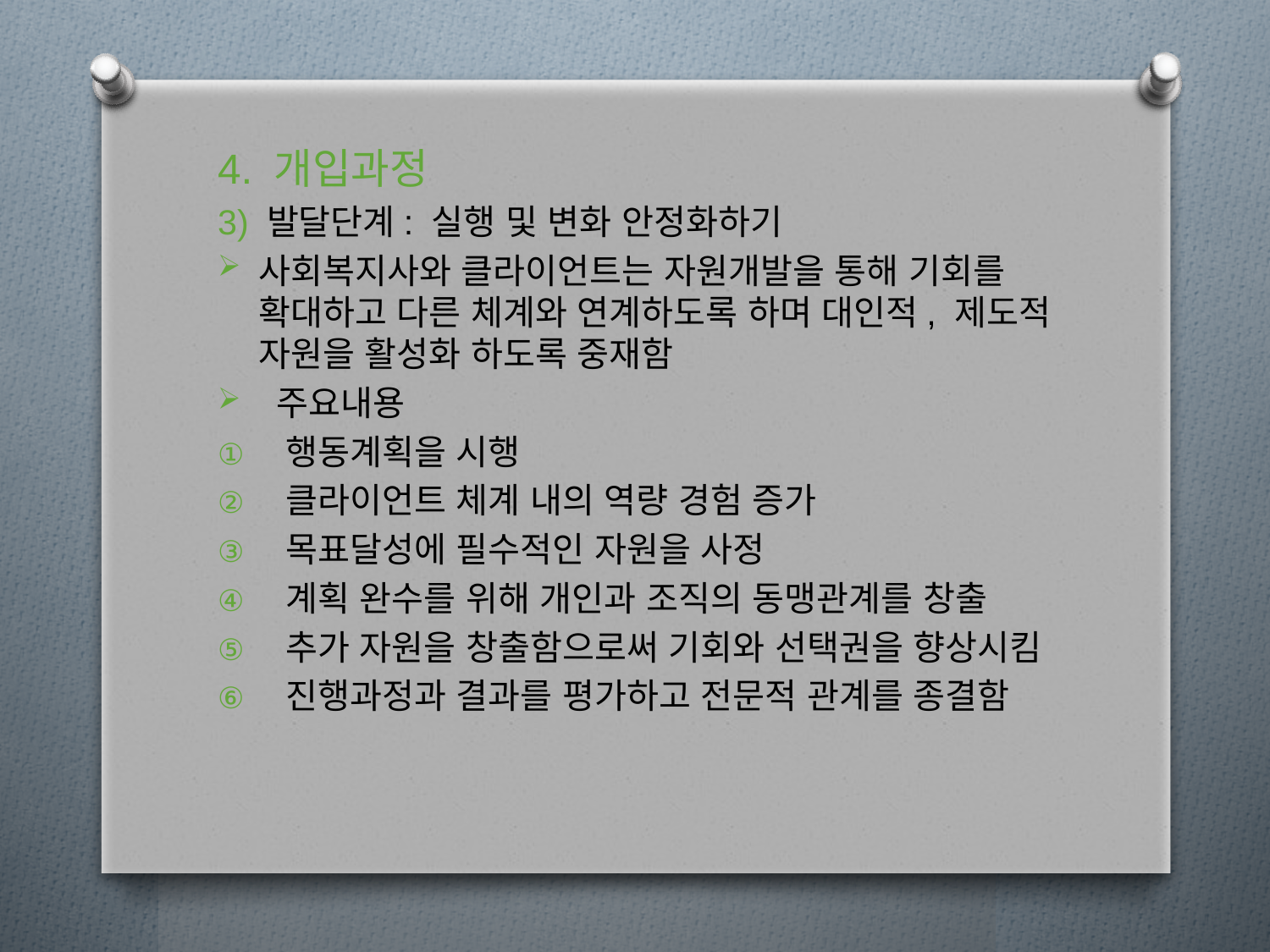

4. 개입과정
3) 발달단계: 실행 및 변화 안정화하기
사회복지사와 클라이언트는 자원개발을 통해 기회를 확대하고 다른 체계와 연계하도록 하며 대인적, 제도적 자원을 활성화 하도록 중재함
 주요내용
행동계획을 시행
클라이언트 체계 내의 역량 경험 증가
목표달성에 필수적인 자원을 사정
계획 완수를 위해 개인과 조직의 동맹관계를 창출
추가 자원을 창출함으로써 기회와 선택권을 향상시킴
진행과정과 결과를 평가하고 전문적 관계를 종결함